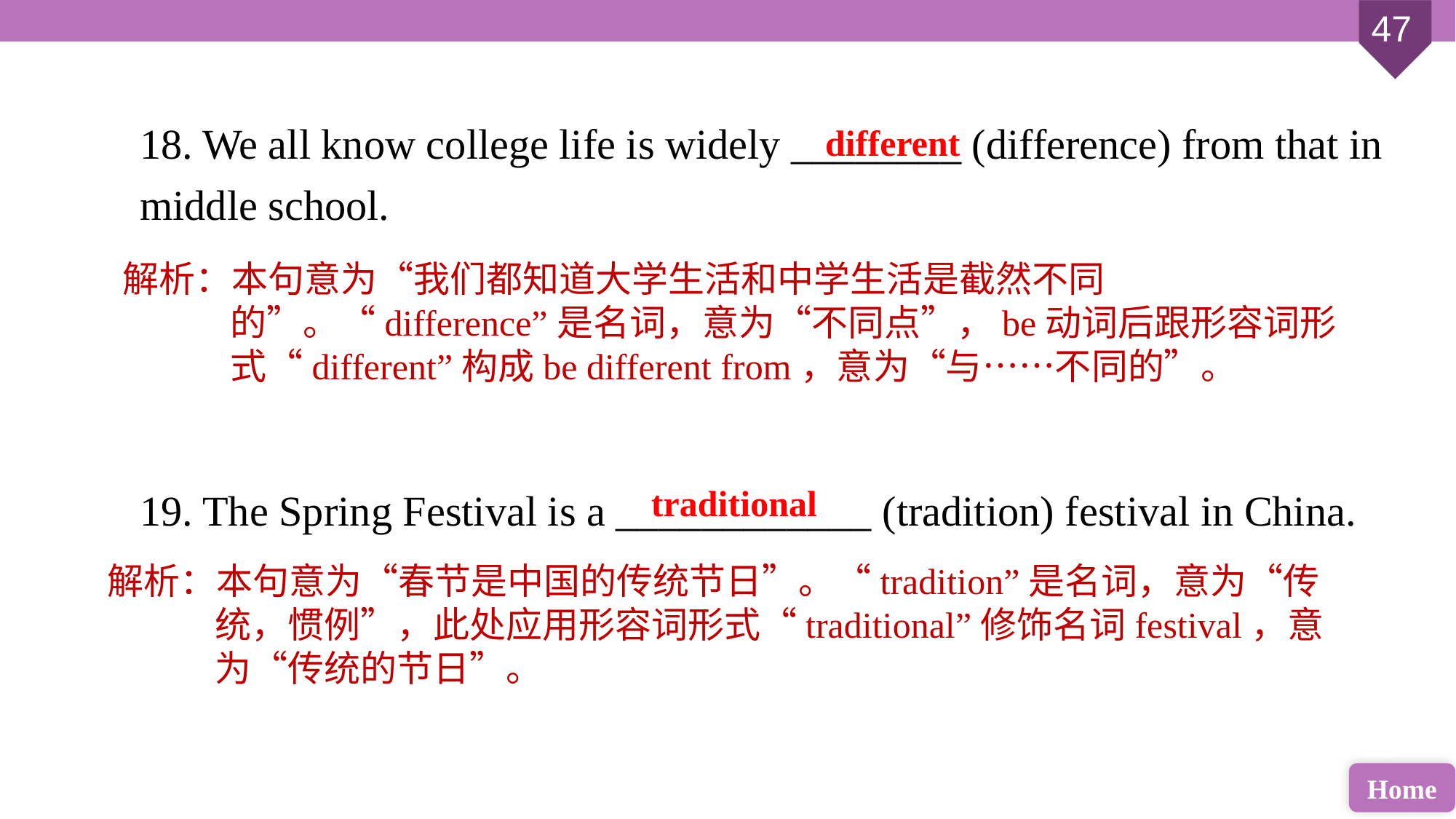

18. We all know college life is widely ________ (difference) from that in middle school.

19. The Spring Festival is a ____________ (tradition) festival in China.
different
解析：本句意为“我们都知道大学生活和中学生活是截然不同的”。“difference”是名词，意为“不同点”，be动词后跟形容词形式“different”构成be different from，意为“与……不同的”。
traditional
解析：本句意为“春节是中国的传统节日”。“tradition”是名词，意为“传统，惯例”，此处应用形容词形式“traditional”修饰名词festival，意为“传统的节日”。